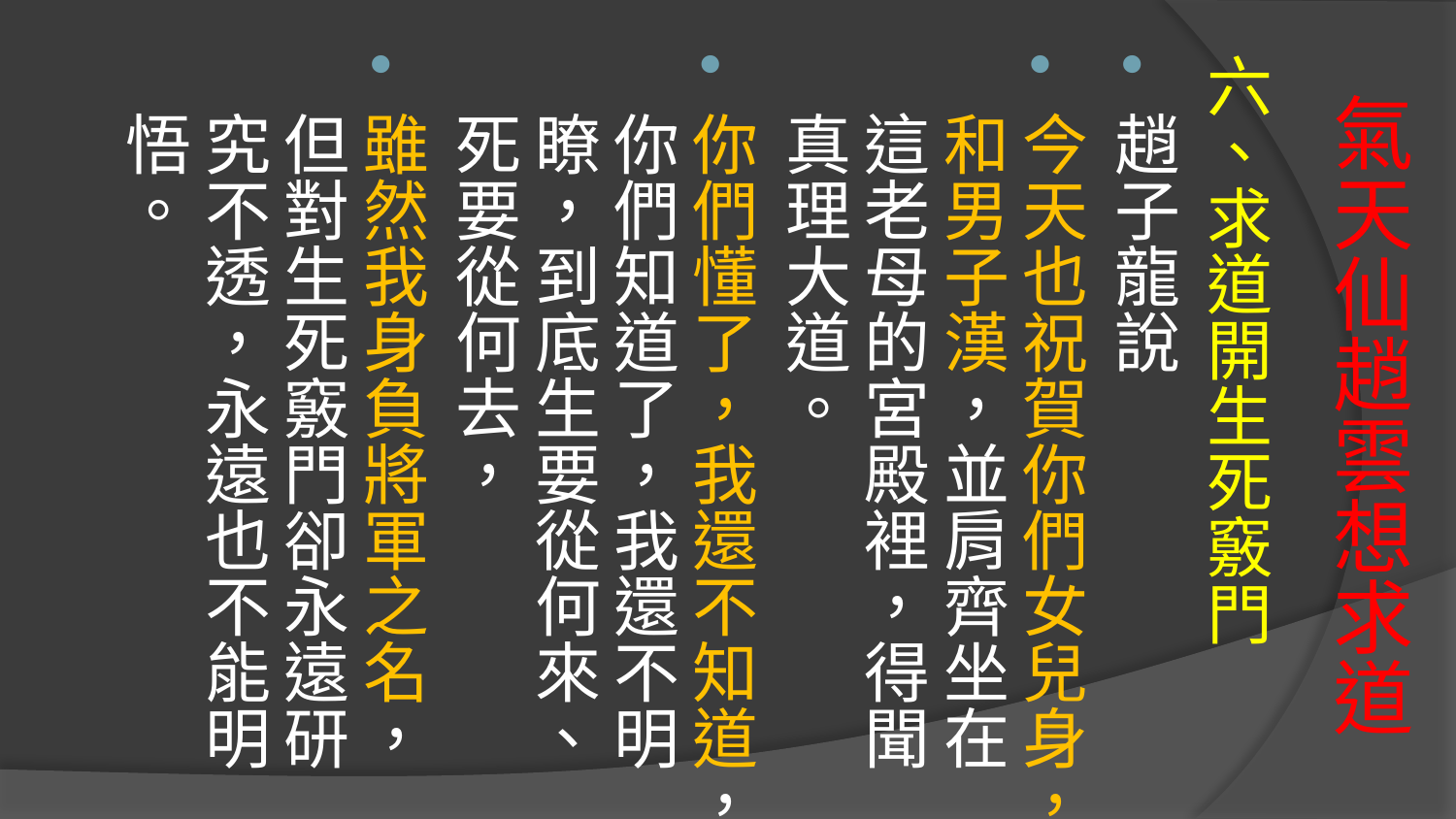

六、求道開生死竅門
趙子龍說
今天也祝賀你們女兒身，和男子漢，並肩齊坐在這老母的宮殿裡，得聞真理大道。
你們懂了，我還不知道，你們知道了，我還不明瞭，到底生要從何來、死要從何去，
雖然我身負將軍之名，但對生死竅門卻永遠研究不透，永遠也不能明悟。

# 氣天仙趙雲想求道